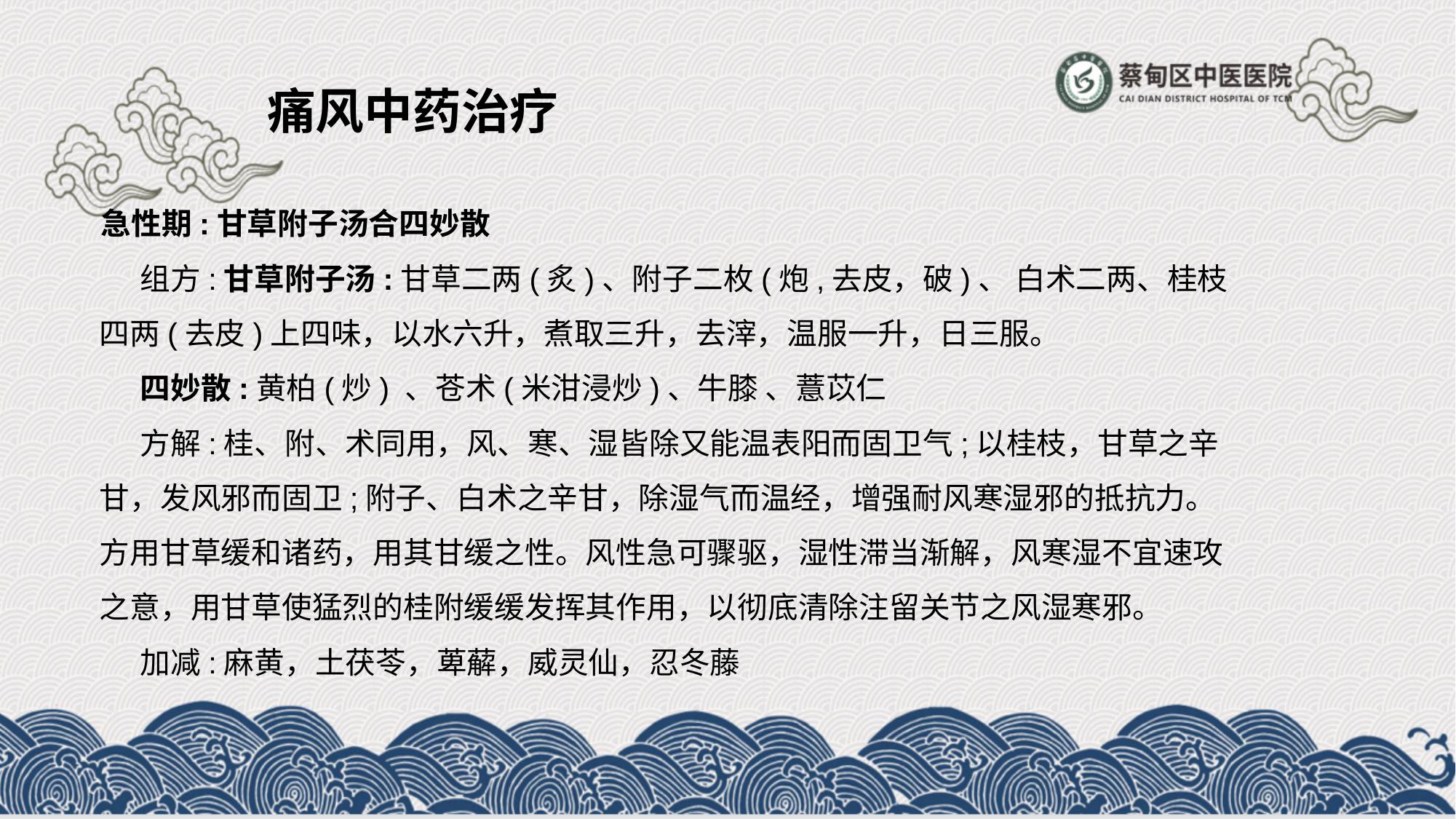

# 痛风中药治疗
急性期:甘草附子汤合四妙散
     组方:甘草附子汤:甘草二两(炙)、附子二枚(炮,去皮，破)、 白术二两、桂枝四两(去皮)上四味，以水六升，煮取三升，去滓，温服一升，日三服。
     四妙散:黄柏(炒) 、苍术(米泔浸炒)、牛膝 、薏苡仁
     方解:桂、附、术同用，风、寒、湿皆除又能温表阳而固卫气;以桂枝，甘草之辛甘，发风邪而固卫;附子、白术之辛甘，除湿气而温经，增强耐风寒湿邪的抵抗力。方用甘草缓和诸药，用其甘缓之性。风性急可骤驱，湿性滞当渐解，风寒湿不宜速攻之意，用甘草使猛烈的桂附缓缓发挥其作用，以彻底清除注留关节之风湿寒邪。
     加减:麻黄，土茯苓，萆薢，威灵仙，忍冬藤